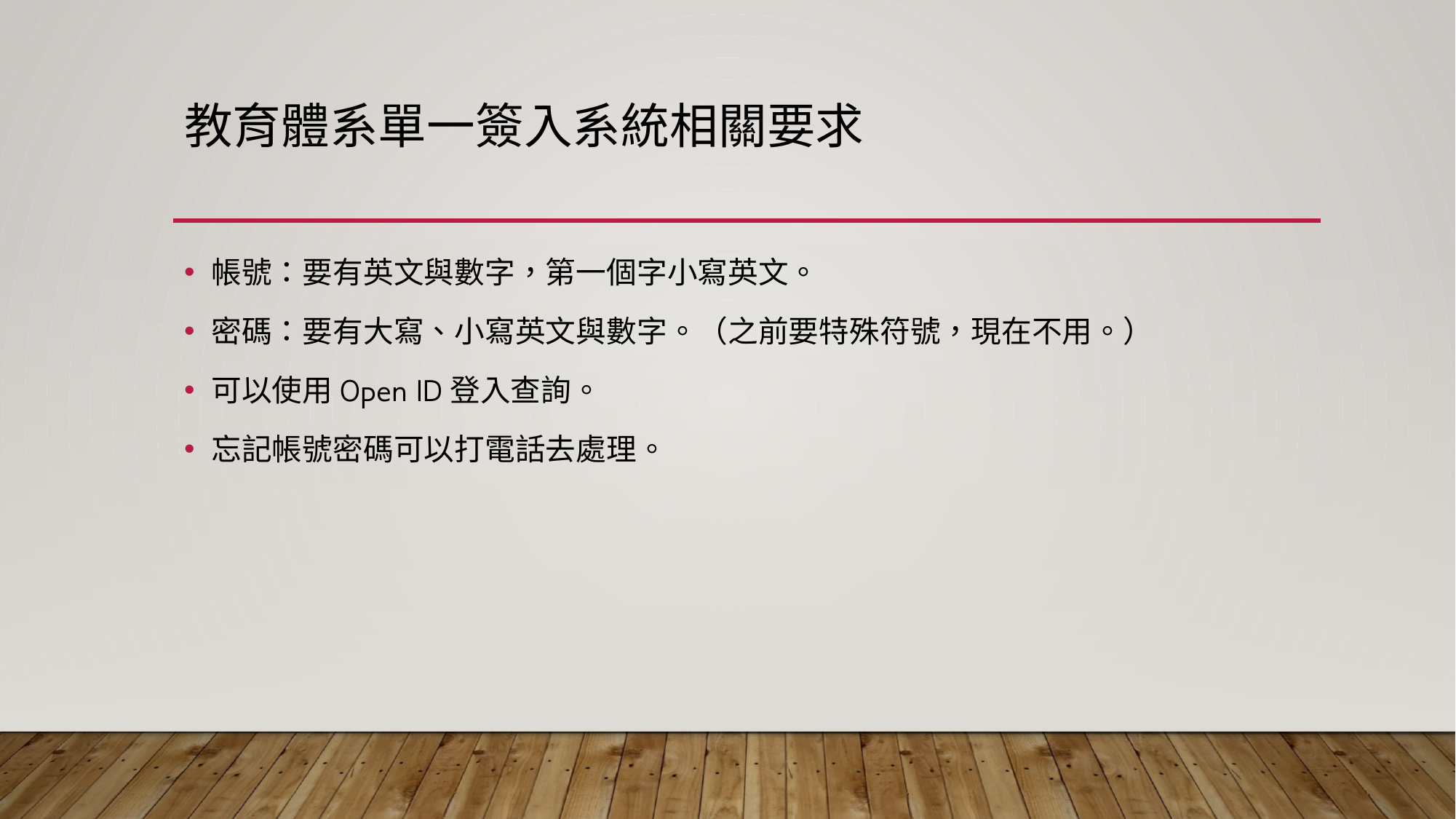

# 教育體系單一簽入系統相關要求
帳號：要有英文與數字，第一個字小寫英文。
密碼：要有大寫、小寫英文與數字。（之前要特殊符號，現在不用。）
可以使用Open ID登入查詢。
忘記帳號密碼可以打電話去處理。